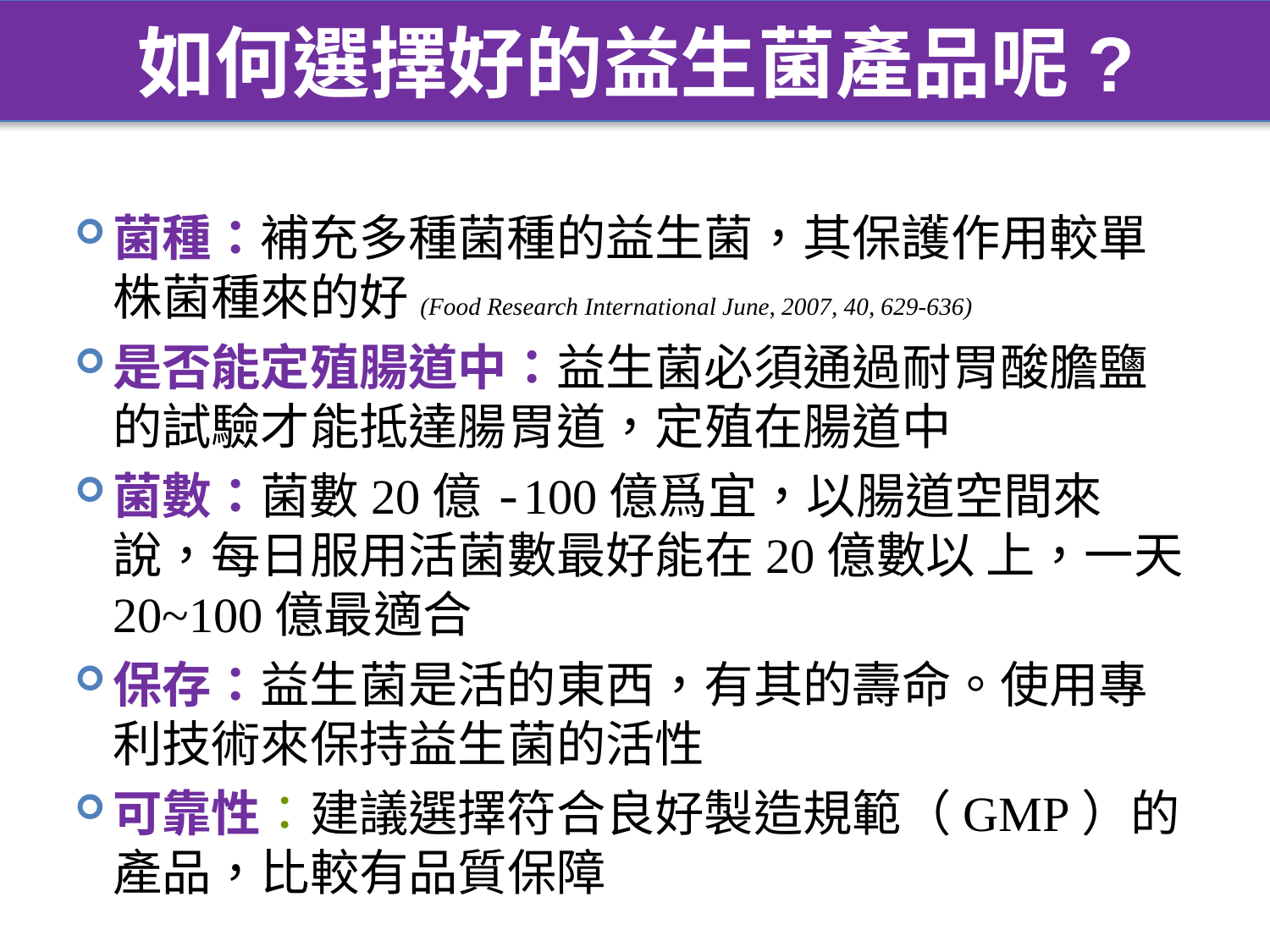

如何選擇好的益生菌產品呢?
菌種：補充多種菌種的益生菌，其保護作用較單株菌種來的好(Food Research International June, 2007, 40, 629-636)
是否能定殖腸道中：益生菌必須通過耐胃酸膽鹽的試驗才能抵達腸胃道，定殖在腸道中
菌數：菌數20億-100億爲宜，以腸道空間來說，每日服用活菌數最好能在20億數以 上，一天20~100億最適合
保存：益生菌是活的東西，有其的壽命。使用專利技術來保持益生菌的活性
可靠性：建議選擇符合良好製造規範（GMP）的產品，比較有品質保障